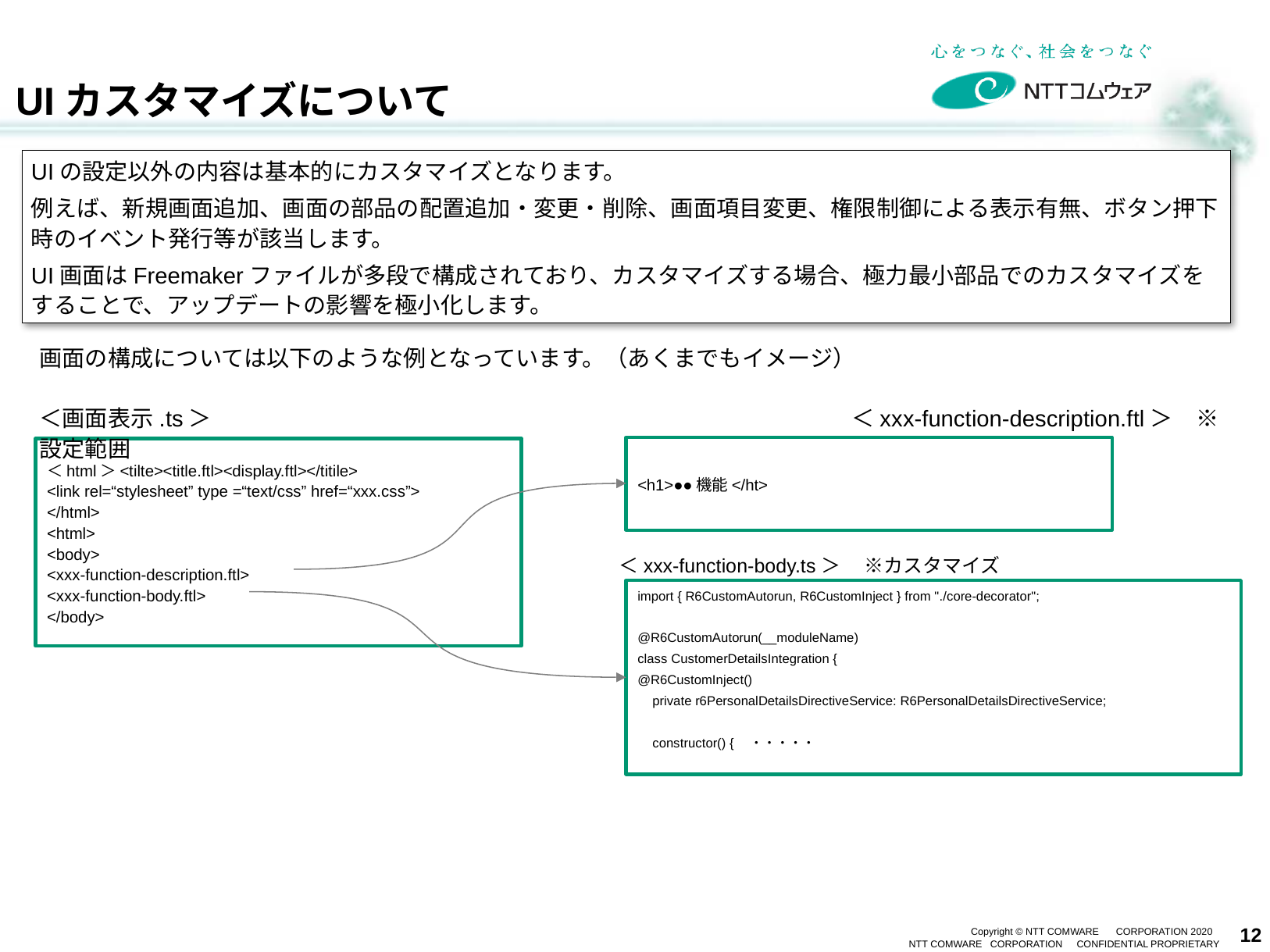

UIカスタマイズについて
UIの設定以外の内容は基本的にカスタマイズとなります。
例えば、新規画面追加、画面の部品の配置追加・変更・削除、画面項目変更、権限制御による表示有無、ボタン押下時のイベント発行等が該当します。
UI画面はFreemakerファイルが多段で構成されており、カスタマイズする場合、極力最小部品でのカスタマイズをすることで、アップデートの影響を極小化します。
画面の構成については以下のような例となっています。（あくまでもイメージ）
＜画面表示.ts＞　　　　　　　　　　　　　　　　　　　　　　　　　　　　＜xxx-function-description.ftl＞　※設定範囲
<h1>●●機能</ht>
＜html＞<tilte><title.ftl><display.ftl></titile>
<link rel=“stylesheet” type =“text/css” href=“xxx.css”>
</html>
<html>
<body>
<xxx-function-description.ftl>
<xxx-function-body.ftl>
</body>
＜xxx-function-body.ts＞ 　※カスタマイズ
import { R6CustomAutorun, R6CustomInject } from "./core-decorator";

@R6CustomAutorun(__moduleName)
class CustomerDetailsIntegration {
@R6CustomInject()
    private r6PersonalDetailsDirectiveService: R6PersonalDetailsDirectiveService;

    constructor() {　・・・・・